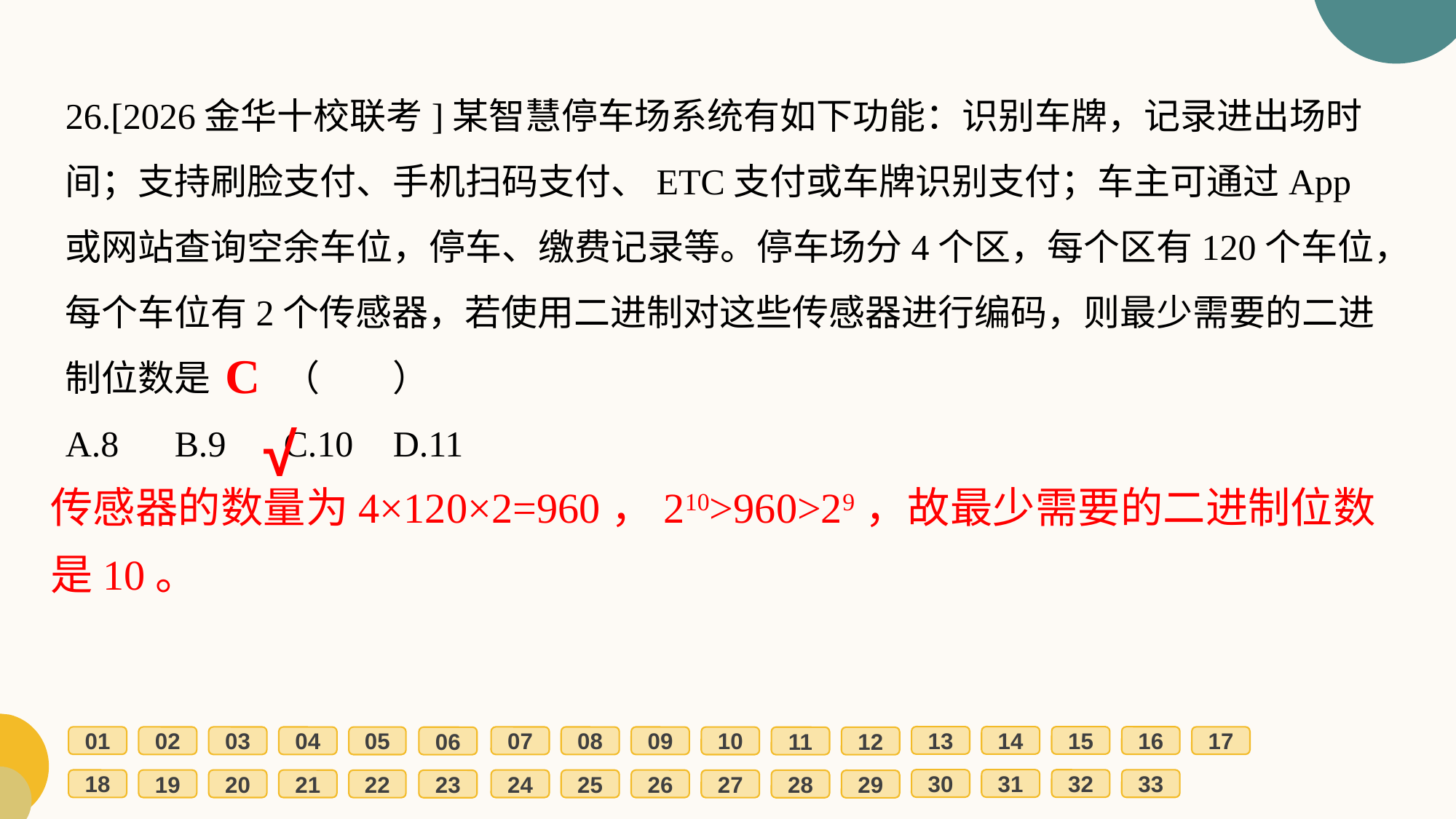

26.[2026金华十校联考]某智慧停车场系统有如下功能：识别车牌，记录进出场时间；支持刷脸支付、手机扫码支付、ETC支付或车牌识别支付；车主可通过App或网站查询空余车位，停车、缴费记录等。停车场分4个区，每个区有120个车位，每个车位有2个传感器，若使用二进制对这些传感器进行编码，则最少需要的二进制位数是	（　　）
A.8	B.9	C.10	D.11
C
√
传感器的数量为4×120×2=960，210>960>29，故最少需要的二进制位数是10。